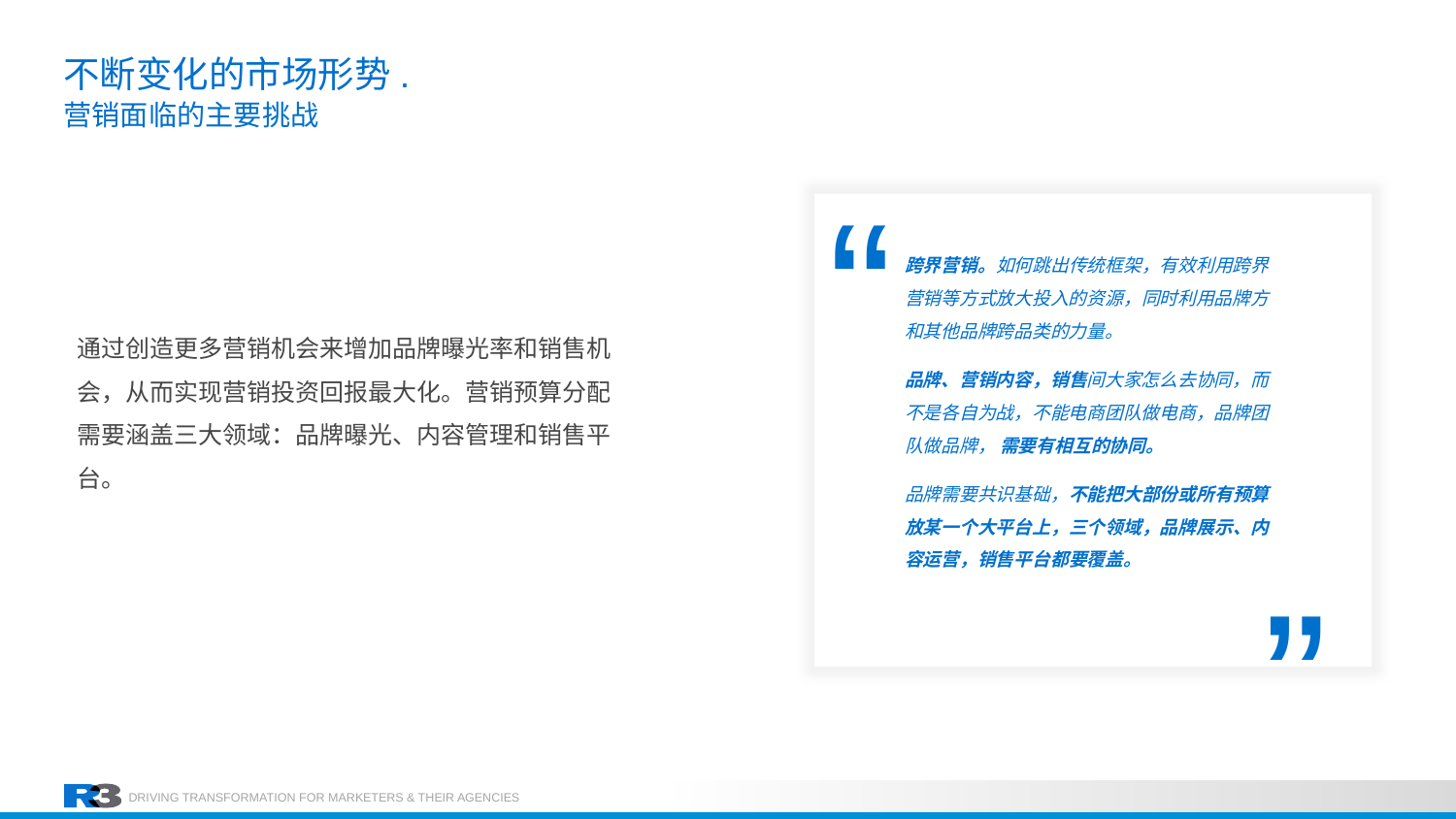

# 不断变化的市场形势. 营销面临的主要挑战
“

跨界营销。如何跳出传统框架，有效利用跨界营销等方式放大投入的资源，同时利用品牌方和其他品牌跨品类的力量。
品牌、营销内容，销售间大家怎么去协同，而不是各自为战，不能电商团队做电商，品牌团队做品牌， 需要有相互的协同。
品牌需要共识基础，不能把大部份或所有预算放某一个大平台上，三个领域，品牌展示、内容运营，销售平台都要覆盖。
通过创造更多营销机会来增加品牌曝光率和销售机会，从而实现营销投资回报最大化。营销预算分配需要涵盖三大领域：品牌曝光、内容管理和销售平台。
”
60